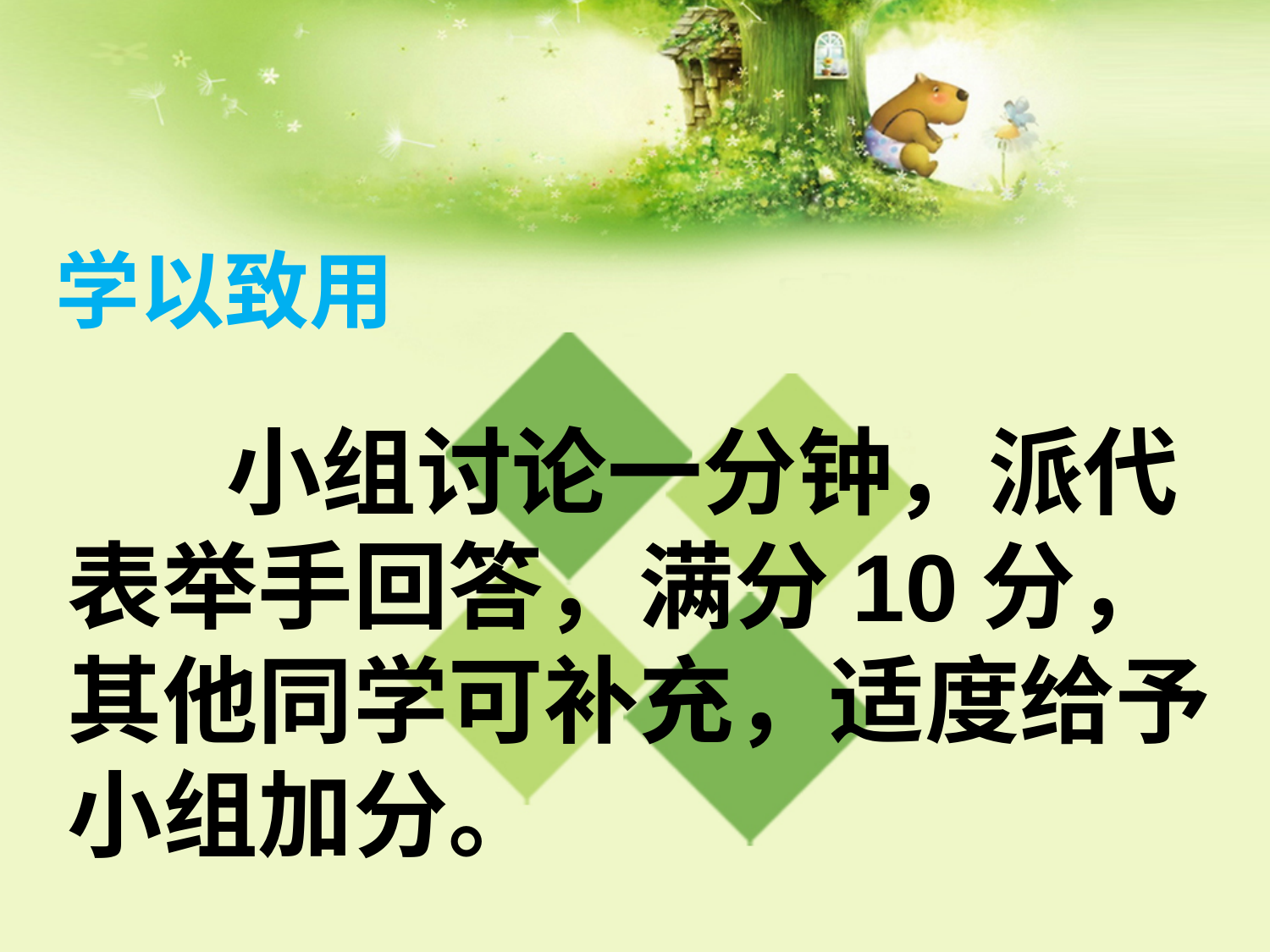

学以致用
                     小组讨论一分钟，派代表举手回答，满分10分，其他同学可补充，适度给予小组加分。